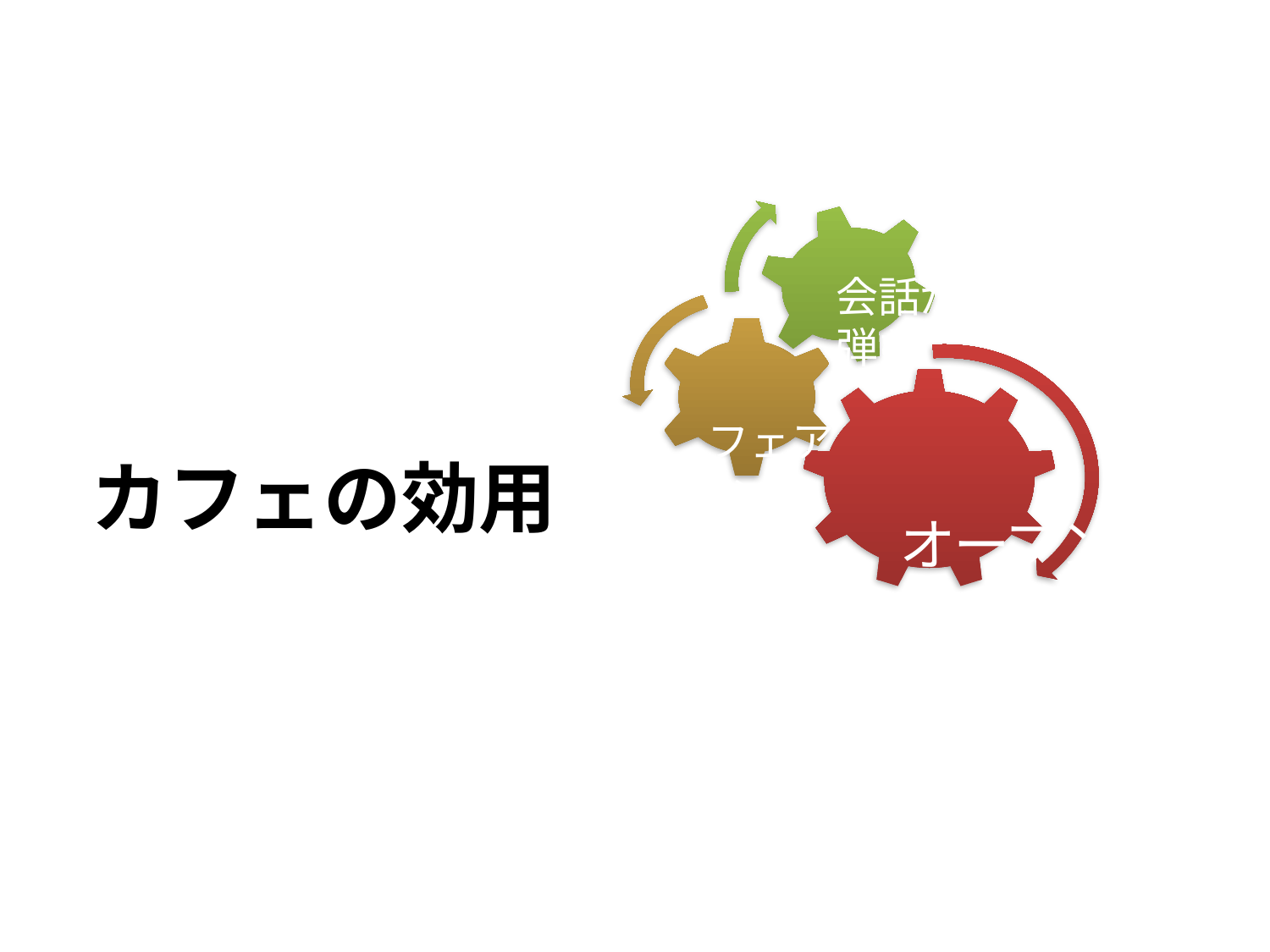

会話が
弾む
フェアな
関係
オープン
マインド
カフェの効用